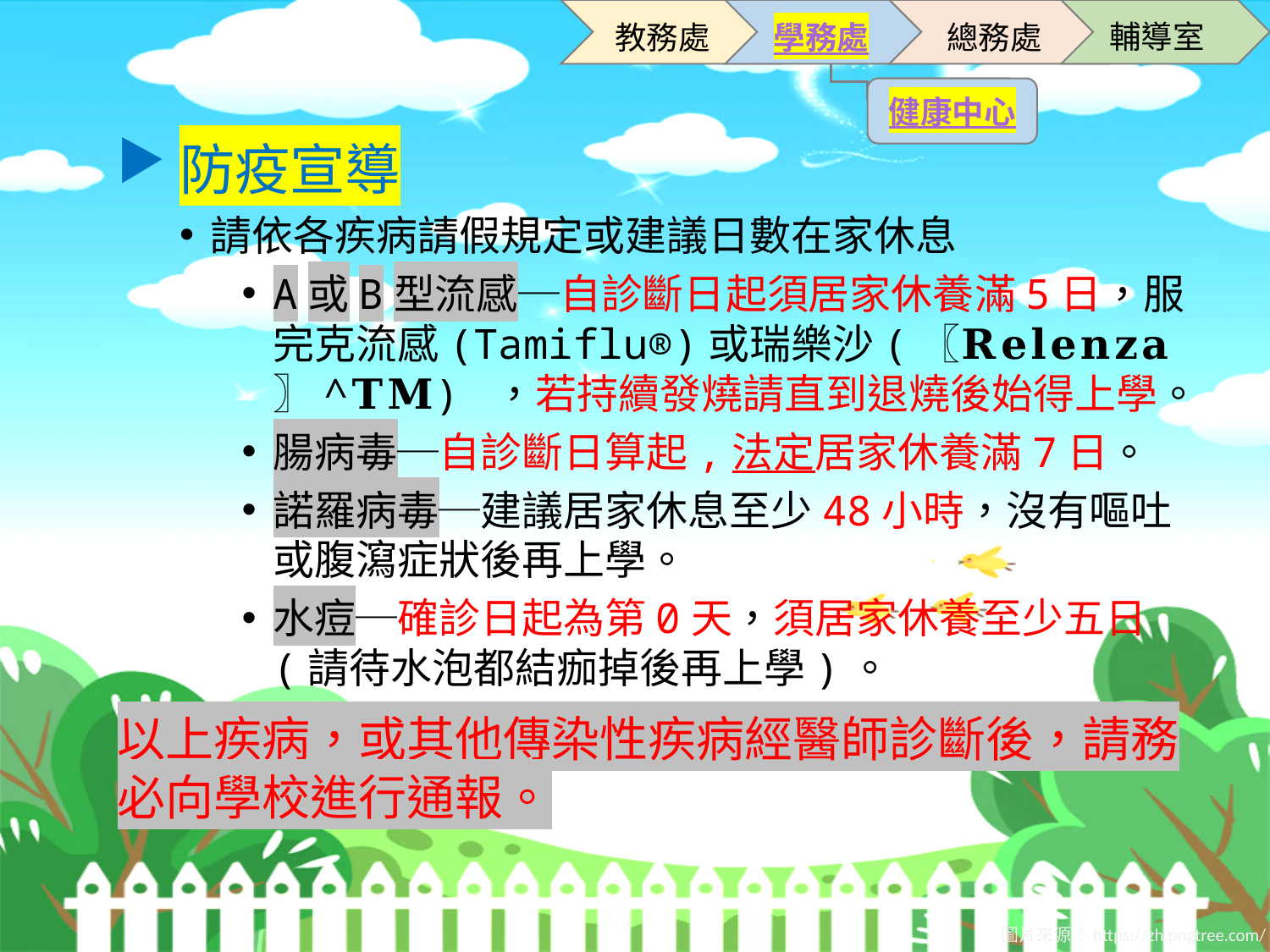

輔導室
教務處
學務處
總務處
健康中心
防疫宣導
請依各疾病請假規定或建議日數在家休息
A或B型流感─自診斷日起須居家休養滿5日，服完克流感(Tamiflu®)或瑞樂沙(〖𝐑𝐞𝐥𝐞𝐧𝐳𝐚〗^𝐓𝐌) ，若持續發燒請直到退燒後始得上學。
腸病毒─自診斷日算起,法定居家休養滿7日。
諾羅病毒─建議居家休息至少48小時，沒有嘔吐或腹瀉症狀後再上學。
水痘─確診日起為第0天，須居家休養至少五日 (請待水泡都結痂掉後再上學)。
以上疾病，或其他傳染性疾病經醫師診斷後，請務必向學校進行通報。